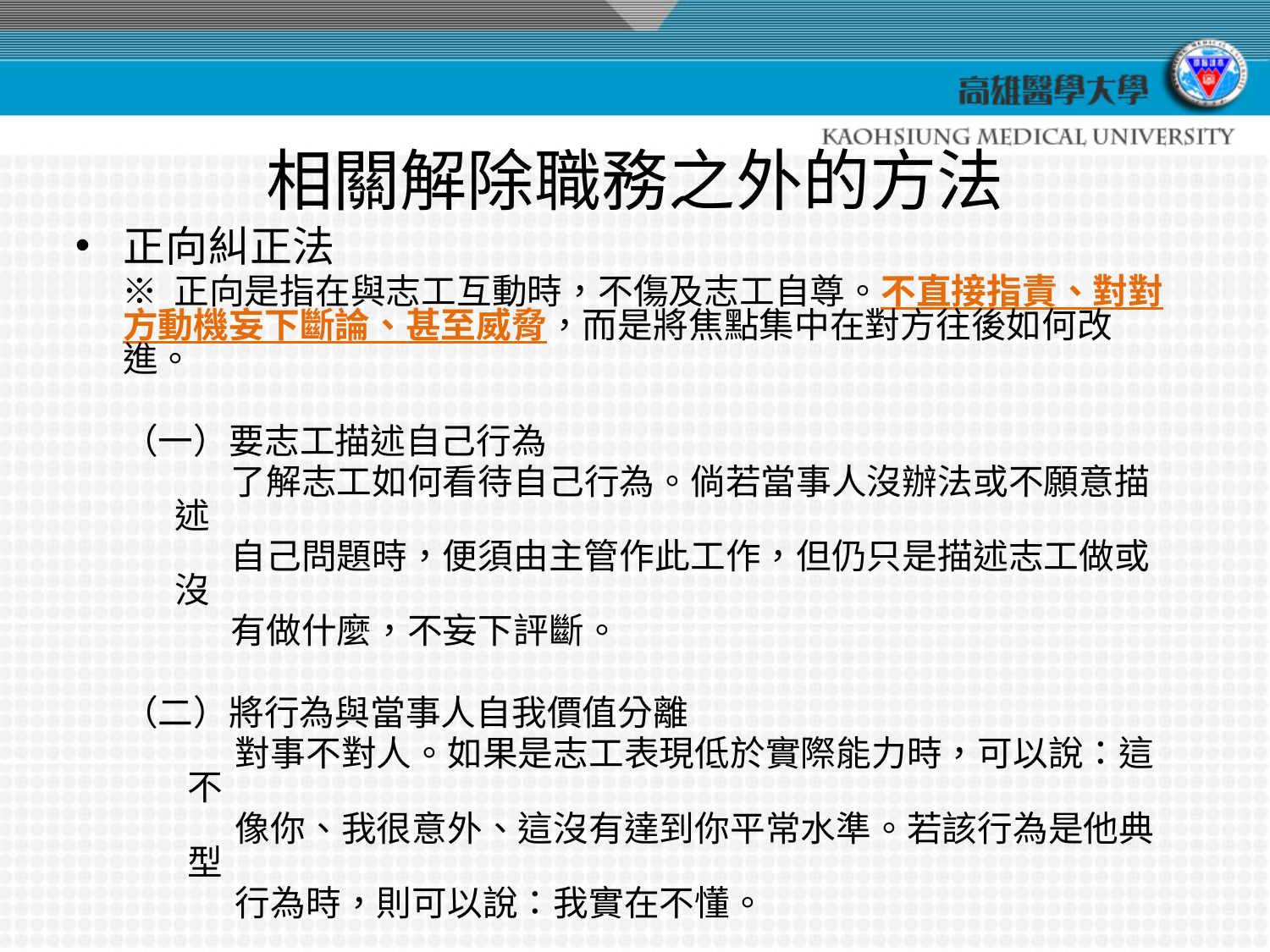

# 相關解除職務之外的方法
正向糾正法
      ※ 正向是指在與志工互動時，不傷及志工自尊。不直接指責、對對方動機妄下斷論、甚至威脅，而是將焦點集中在對方往後如何改進。

     （一）要志工描述自己行為
      了解志工如何看待自己行為。倘若當事人沒辦法或不願意描述
      自己問題時，便須由主管作此工作，但仍只是描述志工做或沒
      有做什麼，不妄下評斷。

     （二）將行為與當事人自我價值分離
     對事不對人。如果是志工表現低於實際能力時，可以說：這不
     像你、我很意外、這沒有達到你平常水準。若該行為是他典型
     行為時，則可以說：我實在不懂。

     （三）描述當事人優點
     此步驟目的在於化解一般人受糾正所產生的防禦心態，因此，
     可適當讚美對方優點。